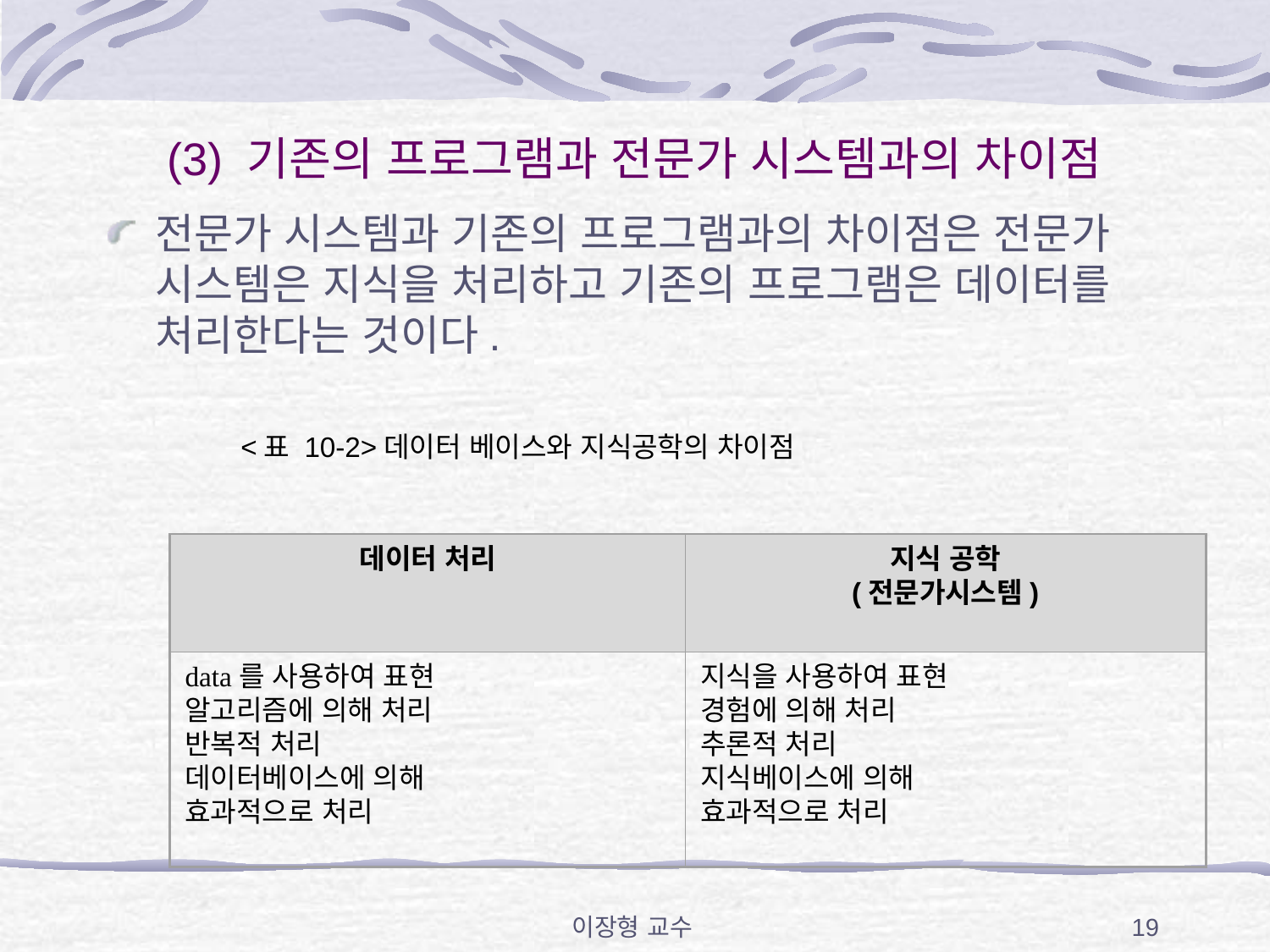

# (3) 기존의 프로그램과 전문가 시스템과의 차이점
전문가 시스템과 기존의 프로그램과의 차이점은 전문가 시스템은 지식을 처리하고 기존의 프로그램은 데이터를 처리한다는 것이다.
             <표 10-2>데이터 베이스와 지식공학의 차이점

데이터 처리

지식 공학
(전문가시스템)

data를 사용하여 표현
알고리즘에 의해 처리
반복적 처리
데이터베이스에 의해
효과적으로 처리

지식을 사용하여 표현
경험에 의해 처리
추론적 처리
지식베이스에 의해
효과적으로 처리

이장형 교수
19